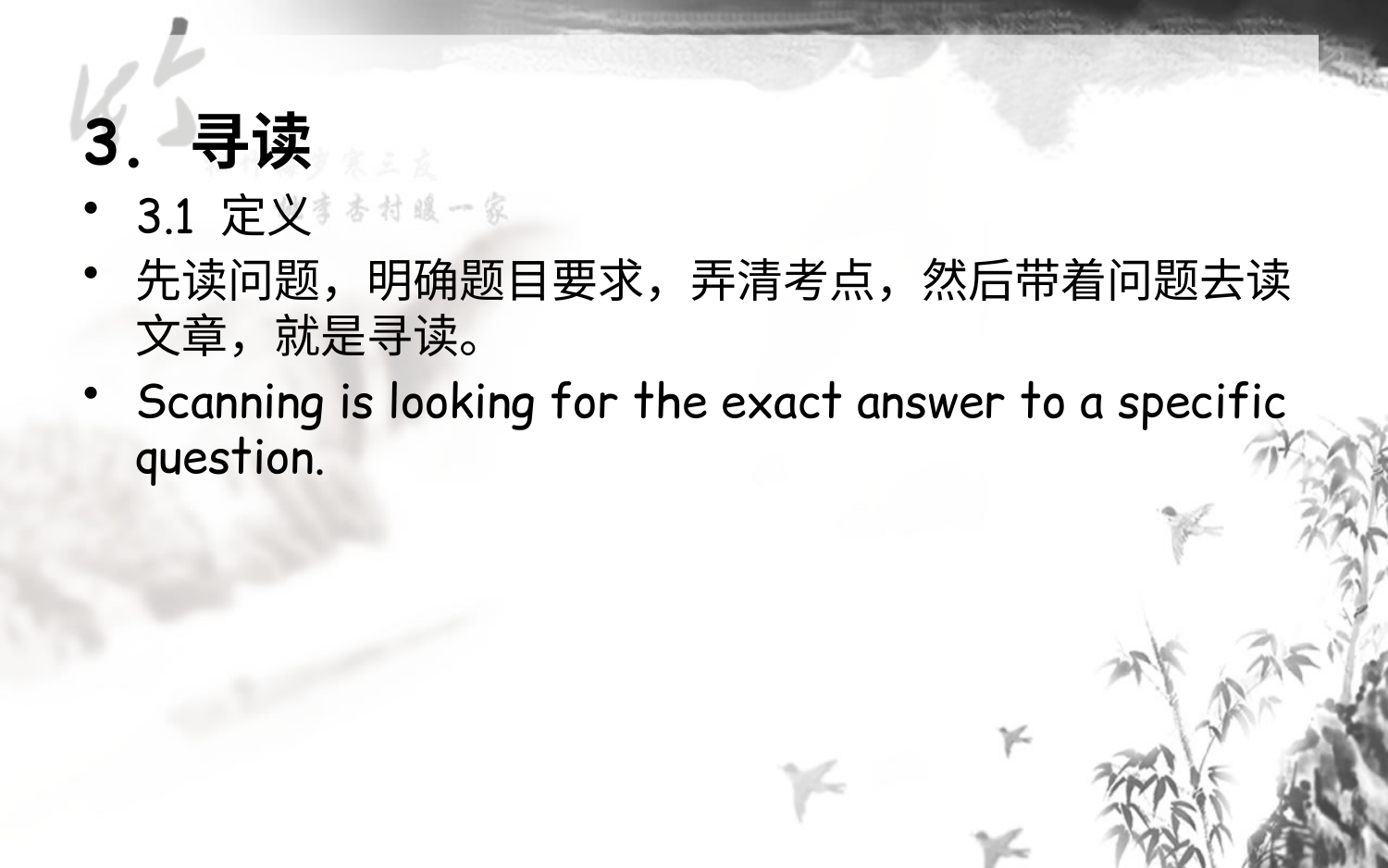

3. 寻读
3.1 定义
先读问题，明确题目要求，弄清考点，然后带着问题去读文章，就是寻读。
Scanning is looking for the exact answer to a specific question.